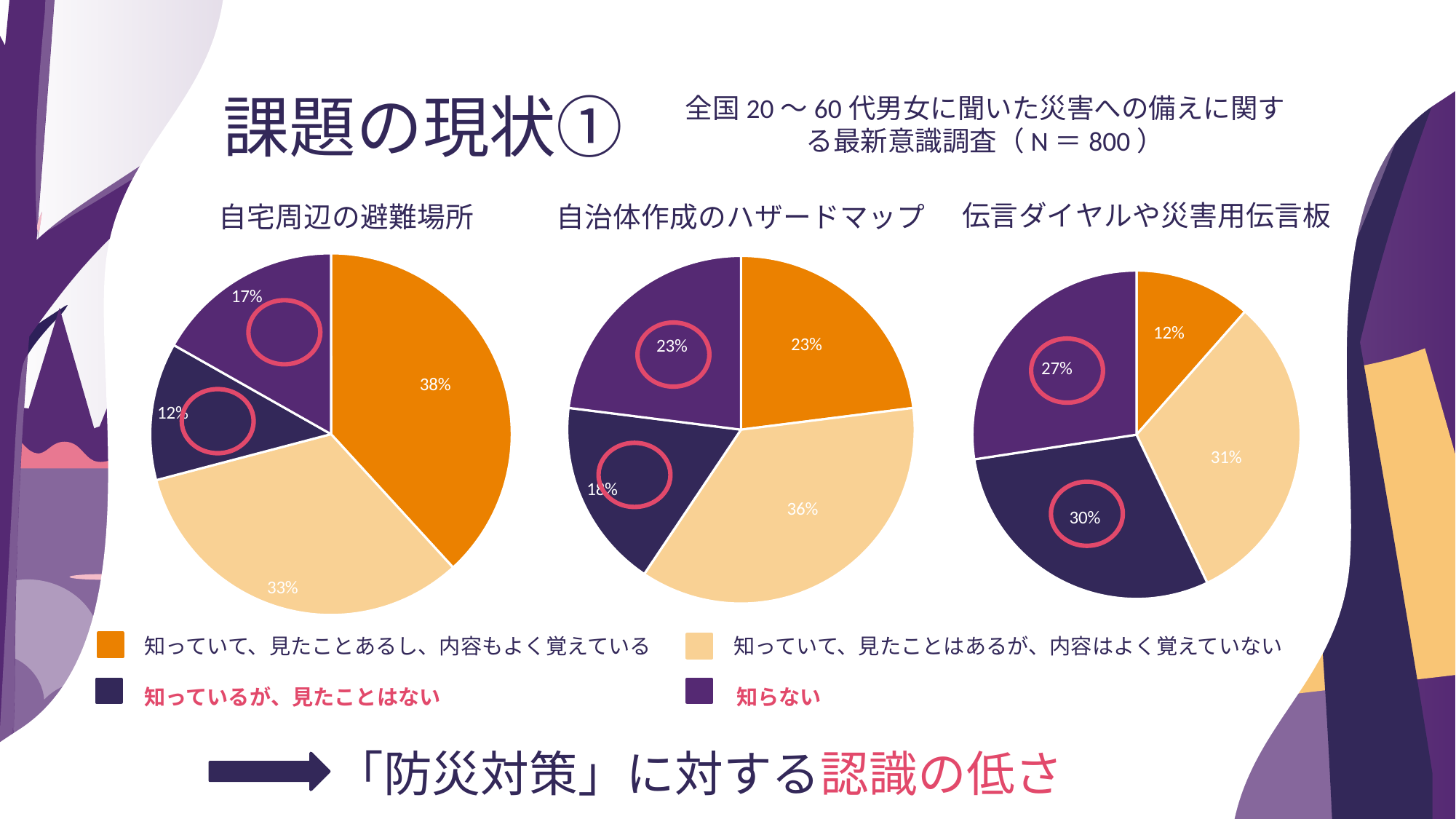

課題の現状①
全国20～60代男女に聞いた災害への備えに関する最新意識調査（N＝800）

### Chart: 伝言ダイヤルや災害用伝言板

| Category | 列2 |
|---|---|
| 第 1 四半期 | 11.5 |
| 第 2 四半期 | 31.4 |
| 第 3 四半期 | 29.7 |
| 第 4 四半期 | 27.4 |

### Chart: 自治体作成のハザードマップ

| Category | 列2 |
|---|---|
| 第 1 四半期 | 23.0 |
| 第 2 四半期 | 36.4 |
| 第 3 四半期 | 17.6 |
| 第 4 四半期 | 23.0 |

### Chart: 自宅周辺の避難場所

| Category | 列2 |
|---|---|
| 第 1 四半期 | 38.2 |
| 第 2 四半期 | 32.7 |
| 第 3 四半期 | 12.3 |
| 第 4 四半期 | 16.8 |

     知っていて、見たことあるし、内容もよく覚えている　             知っていて、見たことはあるが、内容はよく覚えていない

     知っているが、見たことはない　                                                          知らない

「防災対策」に対する認識の低さ